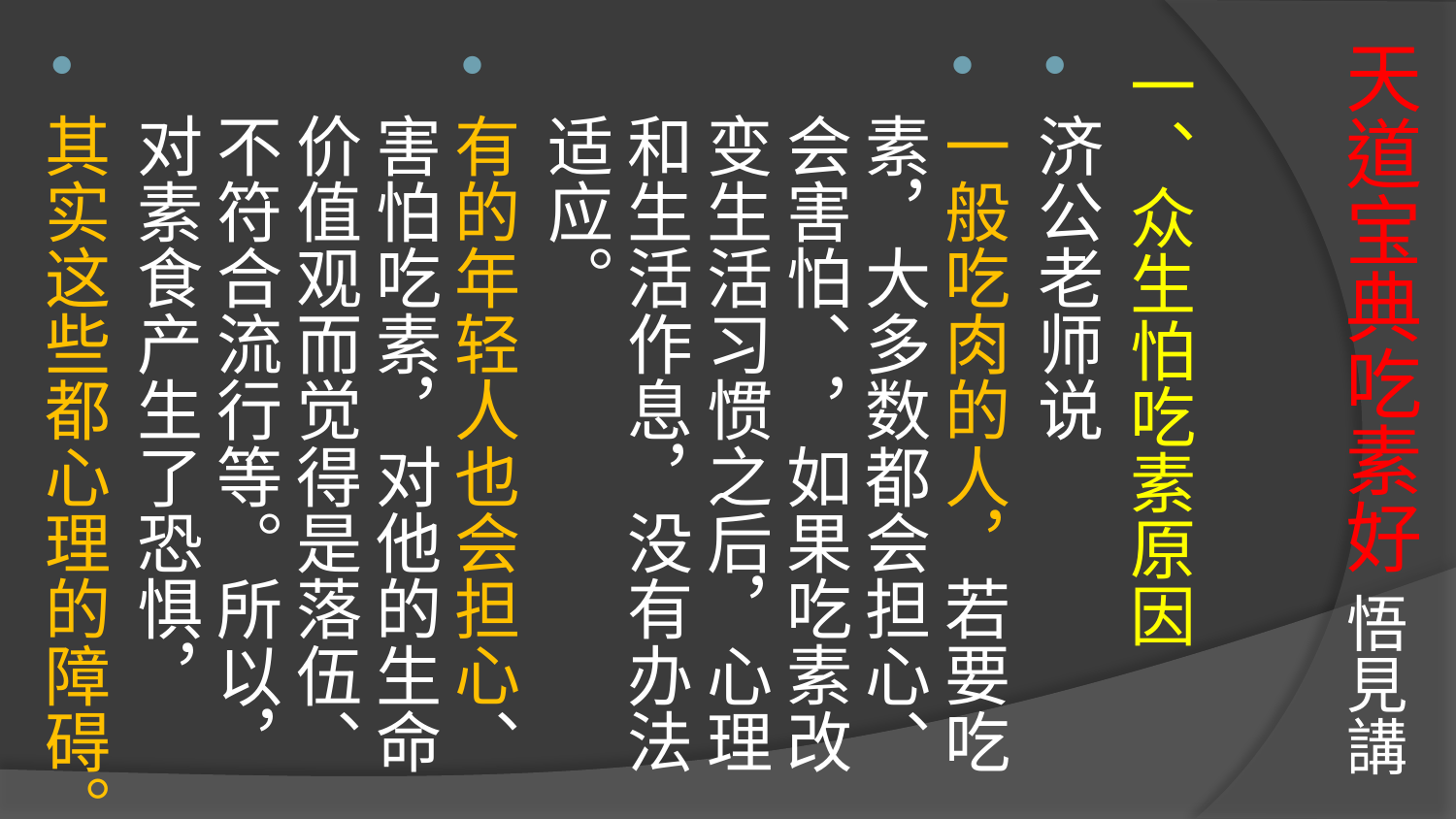

# 天道宝典吃素好 悟見講
一、众生怕吃素原因
济公老师说
一般吃肉的人，若要吃素，大多数都会担心、会害怕、，如果吃素改变生活习惯之后，心理和生活作息，没有办法适应。
有的年轻人也会担心、害怕吃素，对他的生命价值观而觉得是落伍、不符合流行等。所以，对素食产生了恐惧，
其实这些都心理的障碍。